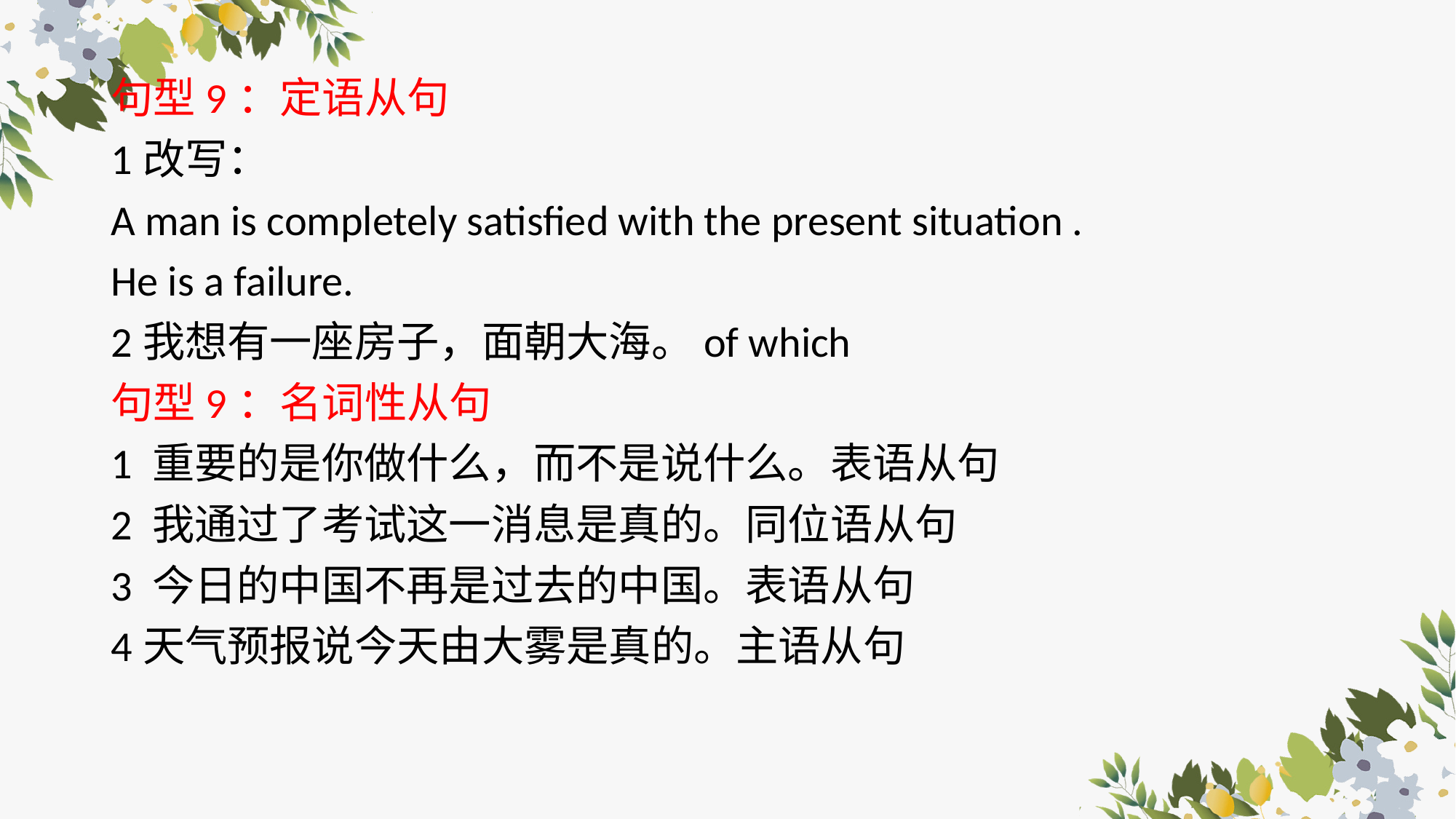

句型9：定语从句
1改写：
A man is completely satisfied with the present situation .
He is a failure.
2我想有一座房子，面朝大海。of which
句型9：名词性从句
1 重要的是你做什么，而不是说什么。表语从句
2 我通过了考试这一消息是真的。同位语从句
3 今日的中国不再是过去的中国。表语从句
4天气预报说今天由大雾是真的。主语从句